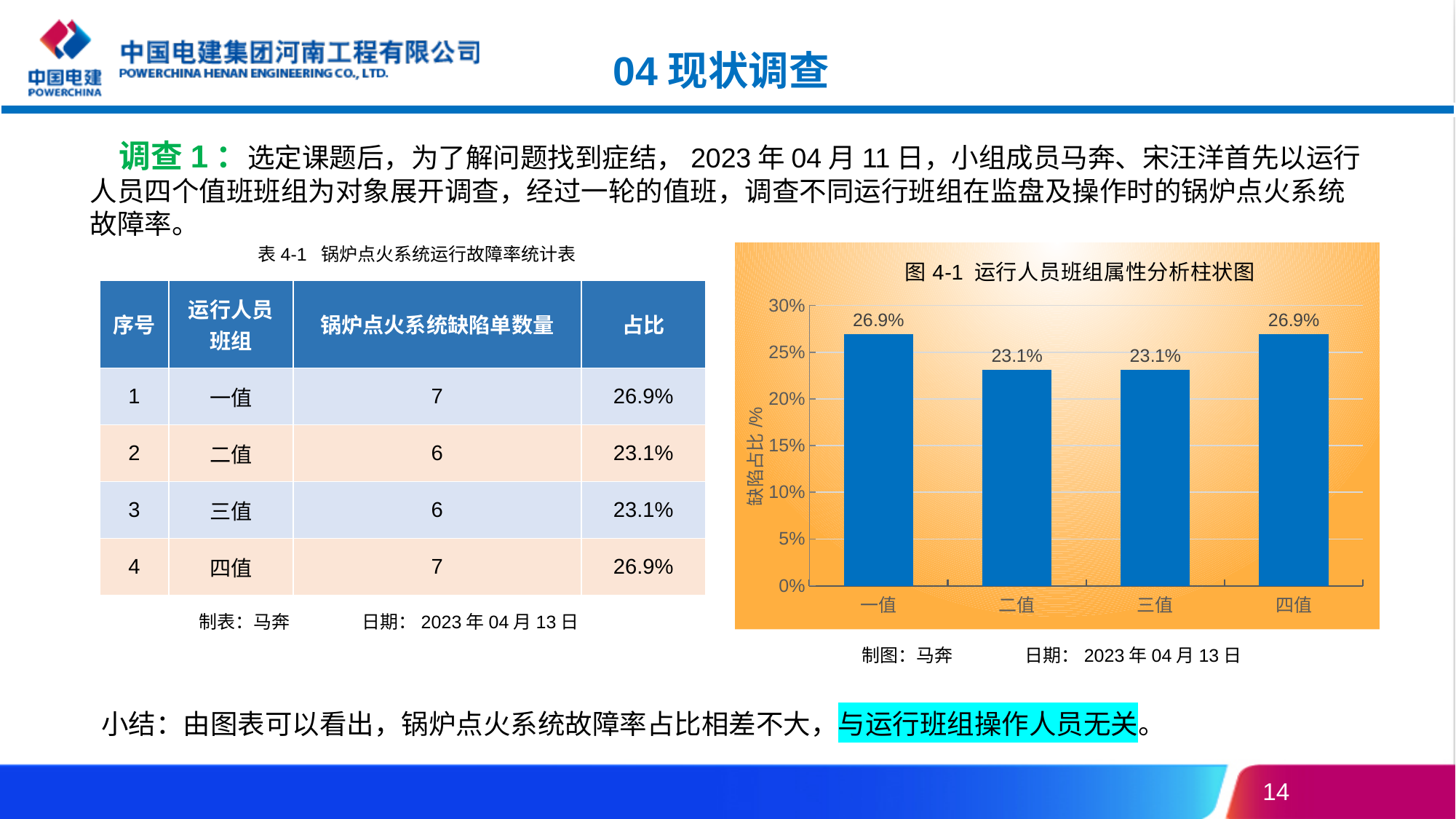

04现状调查
   调查1：选定课题后，为了解问题找到症结，2023年04月11日，小组成员马奔、宋汪洋首先以运行人员四个值班班组为对象展开调查，经过一轮的值班，调查不同运行班组在监盘及操作时的锅炉点火系统故障率。
表4-1  锅炉点火系统运行故障率统计表

### Chart: 图4-1 运行人员班组属性分析柱状图

| Category | 系列 1 |
|---|---|
| 一值 | 0.269 |
| 二值 | 0.231 |
| 三值 | 0.231 |
| 四值 | 0.269 |
| 序号 | 运行人员 班组 | 锅炉点火系统缺陷单数量 | 占比 |
| --- | --- | --- | --- |
| 1 | 一值 | 7 | 26.9% |
| 2 | 二值 | 6 | 23.1% |
| 3 | 三值 | 6 | 23.1% |
| 4 | 四值 | 7 | 26.9% |
制表：马奔                  日期：2023年04月13日
制图：马奔                  日期：2023年04月13日
小结：由图表可以看出，锅炉点火系统故障率占比相差不大，与运行班组操作人员无关。